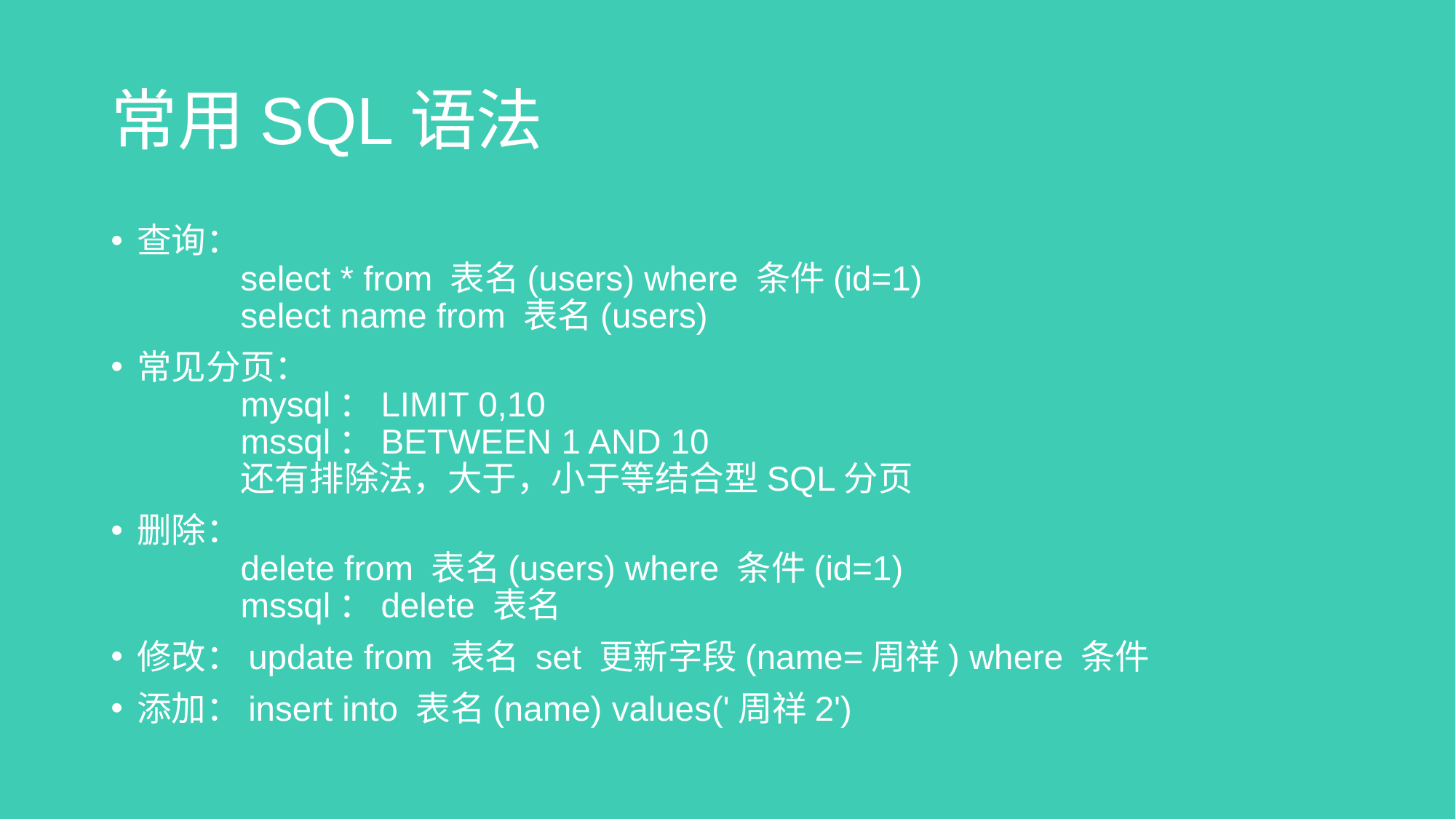

# 常用SQL语法
查询：
	select * from 表名(users) where 条件(id=1)
	select name from 表名(users)
常见分页：
	mysql：LIMIT 0,10
	mssql：BETWEEN 1 AND 10
	还有排除法，大于，小于等结合型SQL分页
删除：
	delete from 表名(users) where 条件(id=1)
	mssql：delete 表名
修改：update from 表名 set 更新字段(name=周祥) where 条件
添加：insert into 表名(name) values('周祥2')